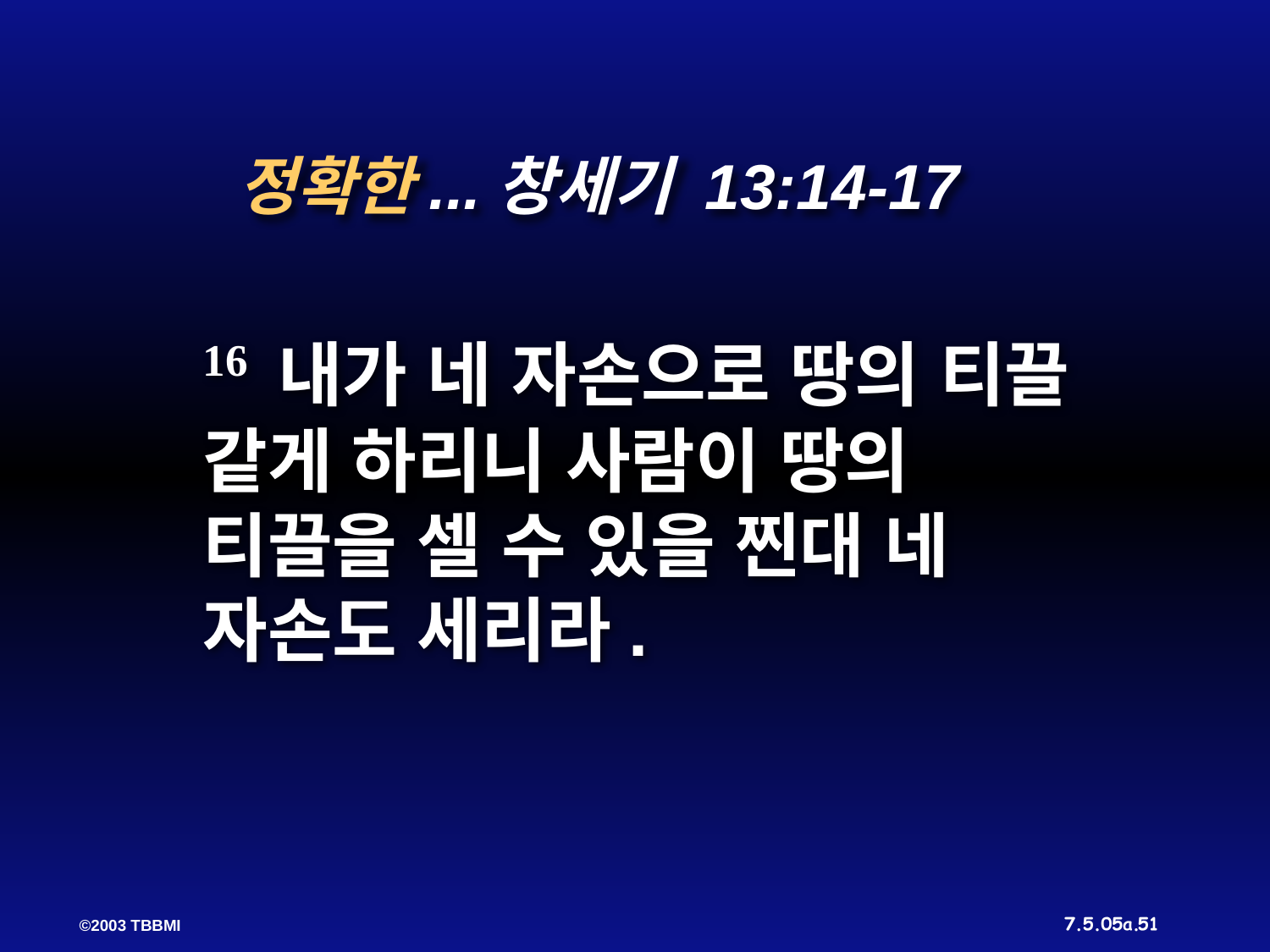

정확한...창세기 13:14-17

16 내가 네 자손으로 땅의 티끌 같게 하리니 사람이 땅의 티끌을 셀 수 있을 찐대 네 자손도 세리라.

51